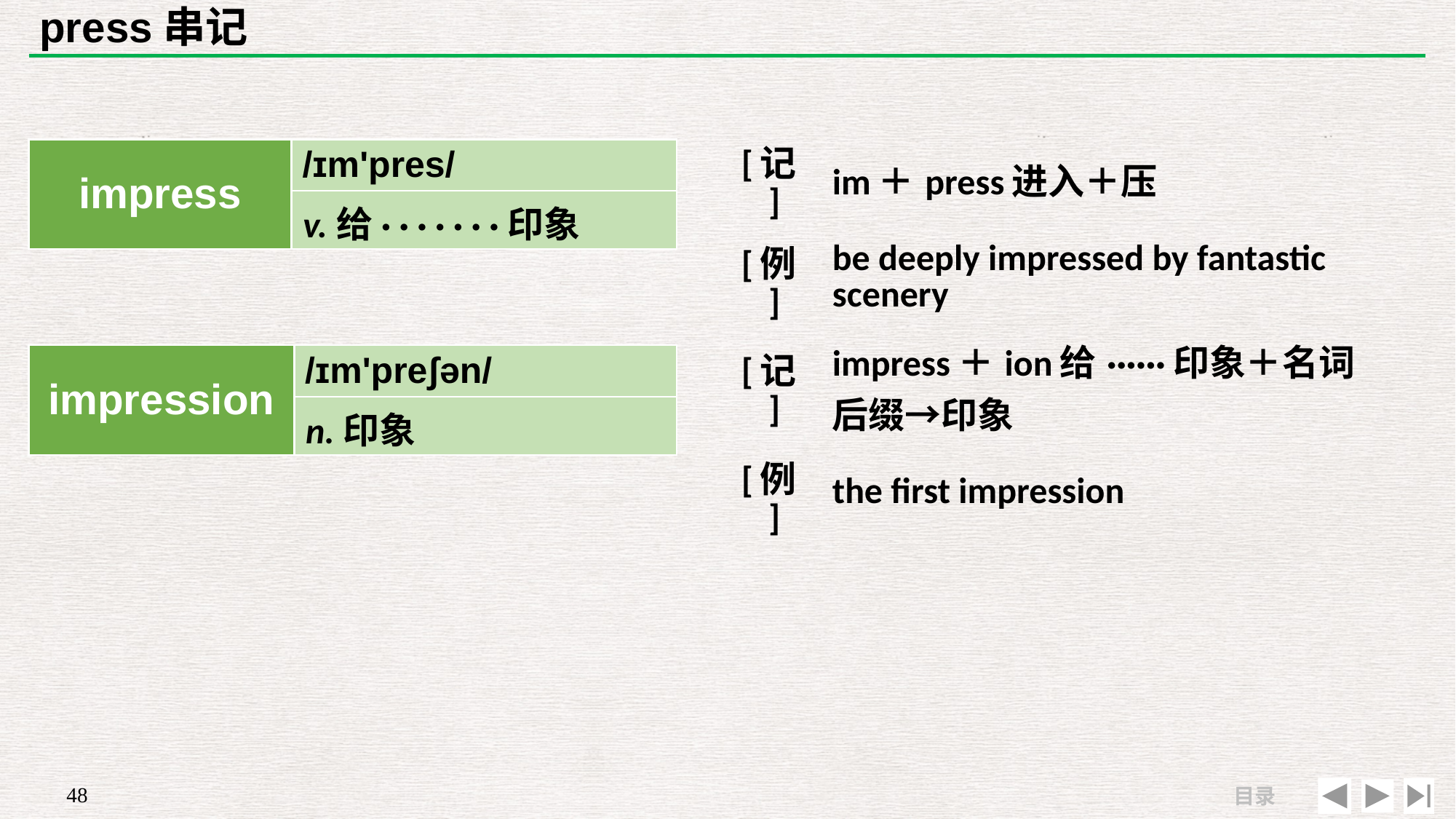

# press串记

| [记] | im＋press进入＋压 |
| --- | --- |
| [例] | be deeply impressed by fantastic scenery |
| impress | /ɪm'pres/ |
| --- | --- |
|  |  |
v.给· · · · · · ·印象
| [记] | impress＋ion给······印象＋名词 后缀→印象 |
| --- | --- |
| [例] | the first impression |
| impression | /ɪm'preʃən/ |
| --- | --- |
|  |  |
n.印象